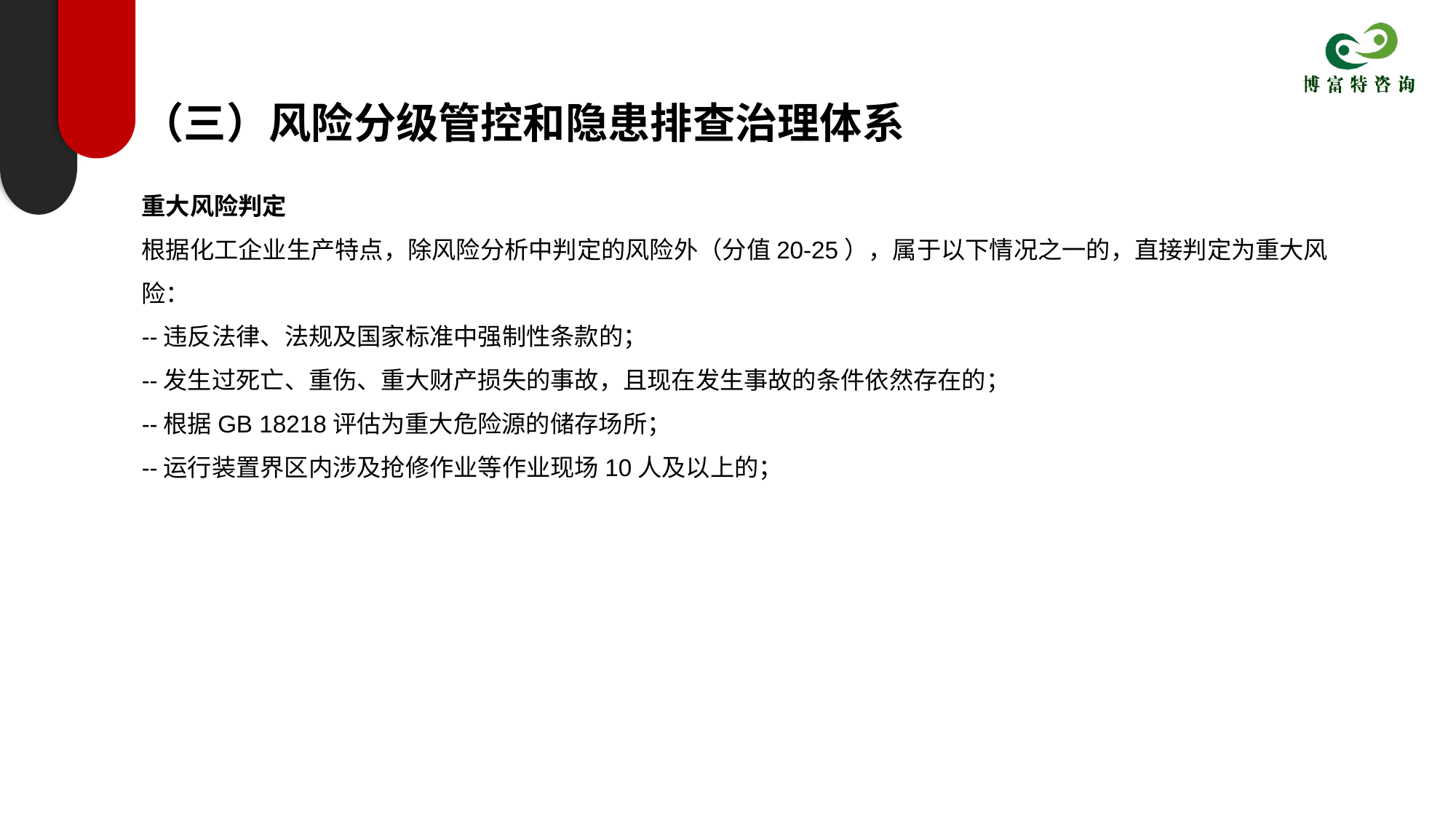

（三）风险分级管控和隐患排查治理体系

重大风险判定
根据化工企业生产特点，除风险分析中判定的风险外（分值20-25），属于以下情况之一的，直接判定为重大风险：
--违反法律、法规及国家标准中强制性条款的；
--发生过死亡、重伤、重大财产损失的事故，且现在发生事故的条件依然存在的；
--根据GB 18218评估为重大危险源的储存场所；
--运行装置界区内涉及抢修作业等作业现场10人及以上的；
14